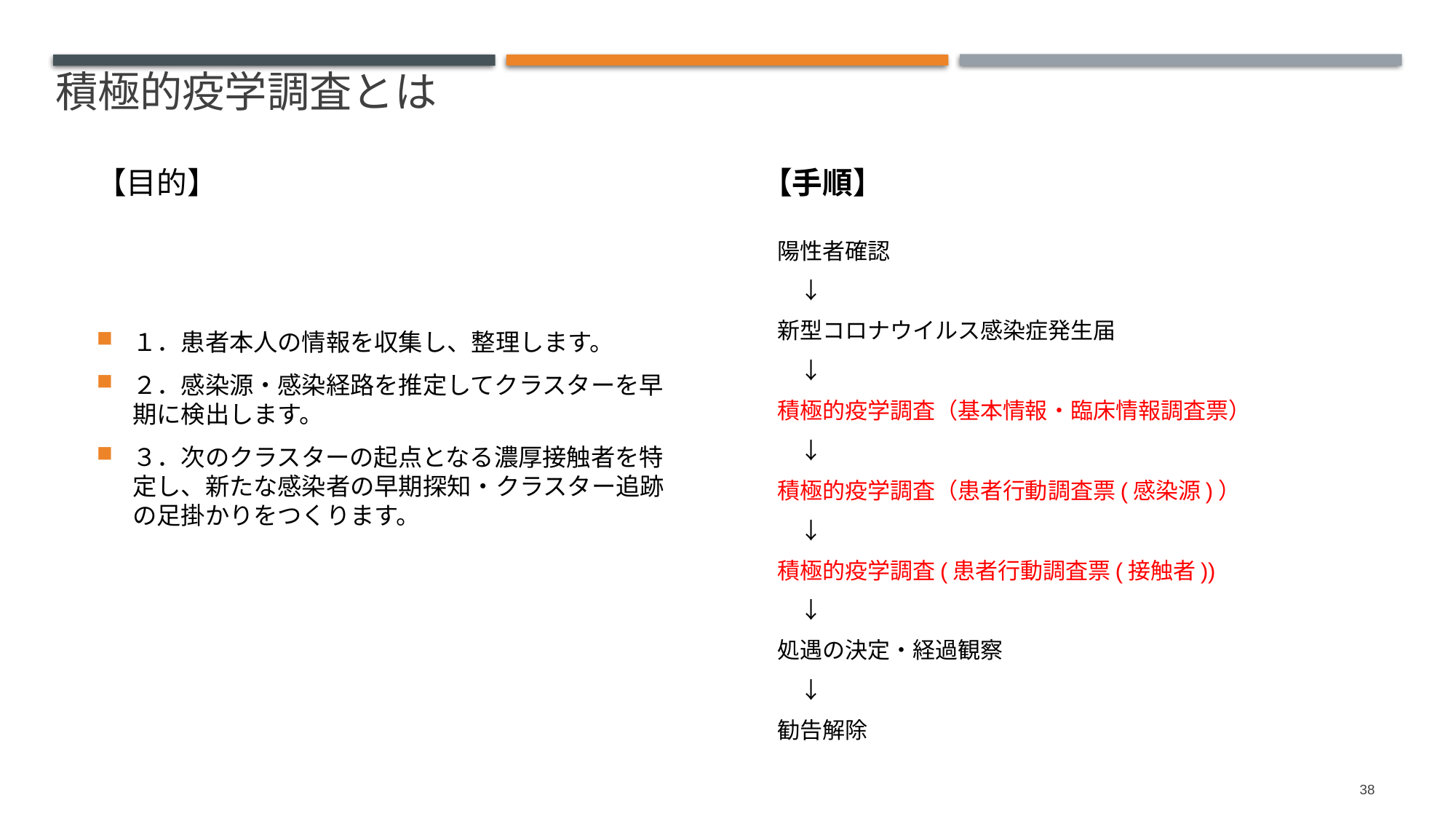

# 積極的疫学調査とは
【手順】
【目的】
１．患者本人の情報を収集し、整理します。
２．感染源・感染経路を推定してクラスターを早期に検出します。
３．次のクラスターの起点となる濃厚接触者を特定し、新たな感染者の早期探知・クラスター追跡の足掛かりをつくります。

陽性者確認
　↓
新型コロナウイルス感染症発生届
　↓
積極的疫学調査（基本情報・臨床情報調査票）
　↓
積極的疫学調査（患者行動調査票(感染源)）
　↓
積極的疫学調査(患者行動調査票(接触者))
　↓
処遇の決定・経過観察
　↓
勧告解除

38